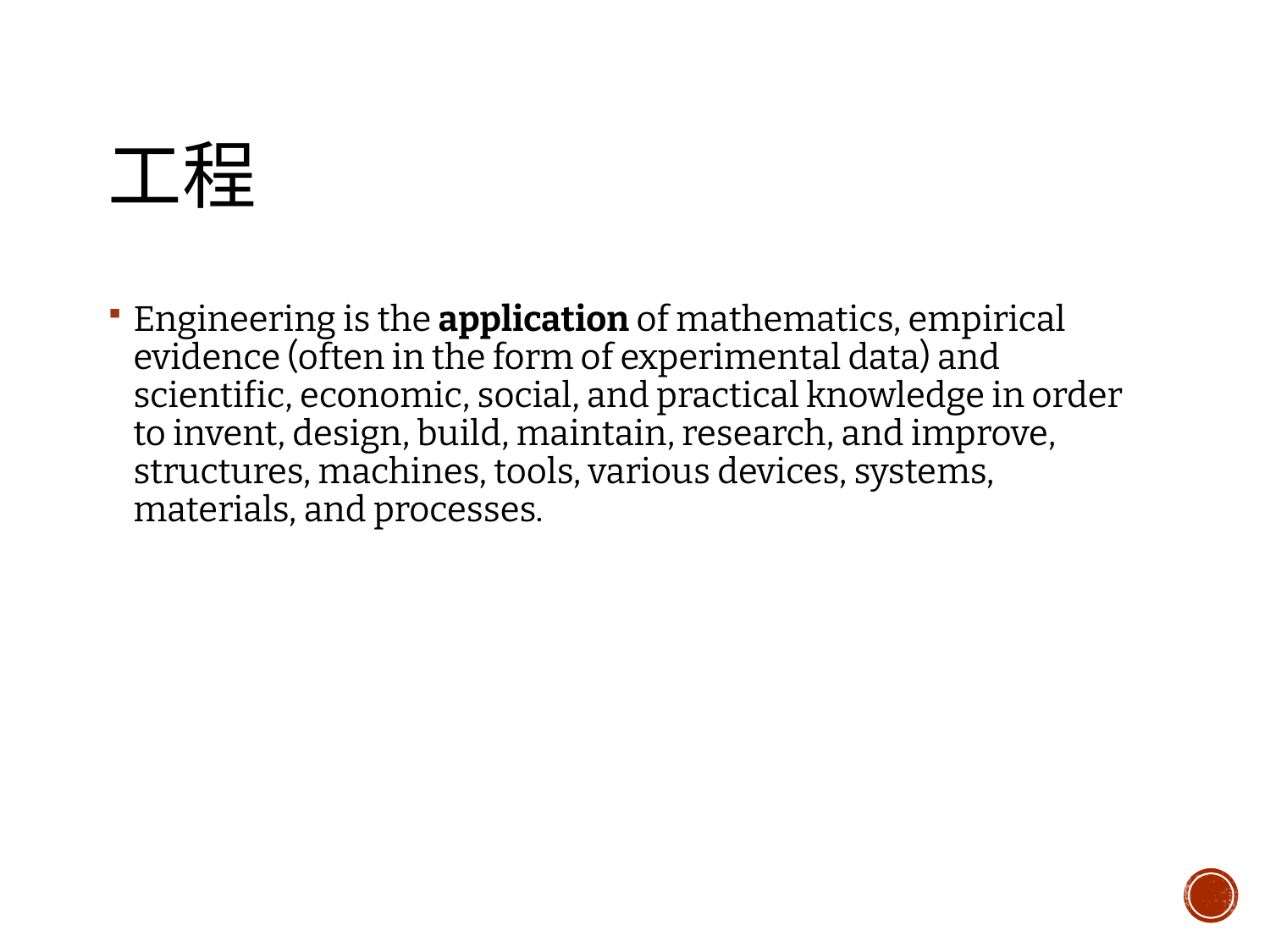

# 工程
Engineering is the application of mathematics, empirical evidence (often in the form of experimental data) and scientific, economic, social, and practical knowledge in order to invent, design, build, maintain, research, and improve, structures, machines, tools, various devices, systems, materials, and processes.